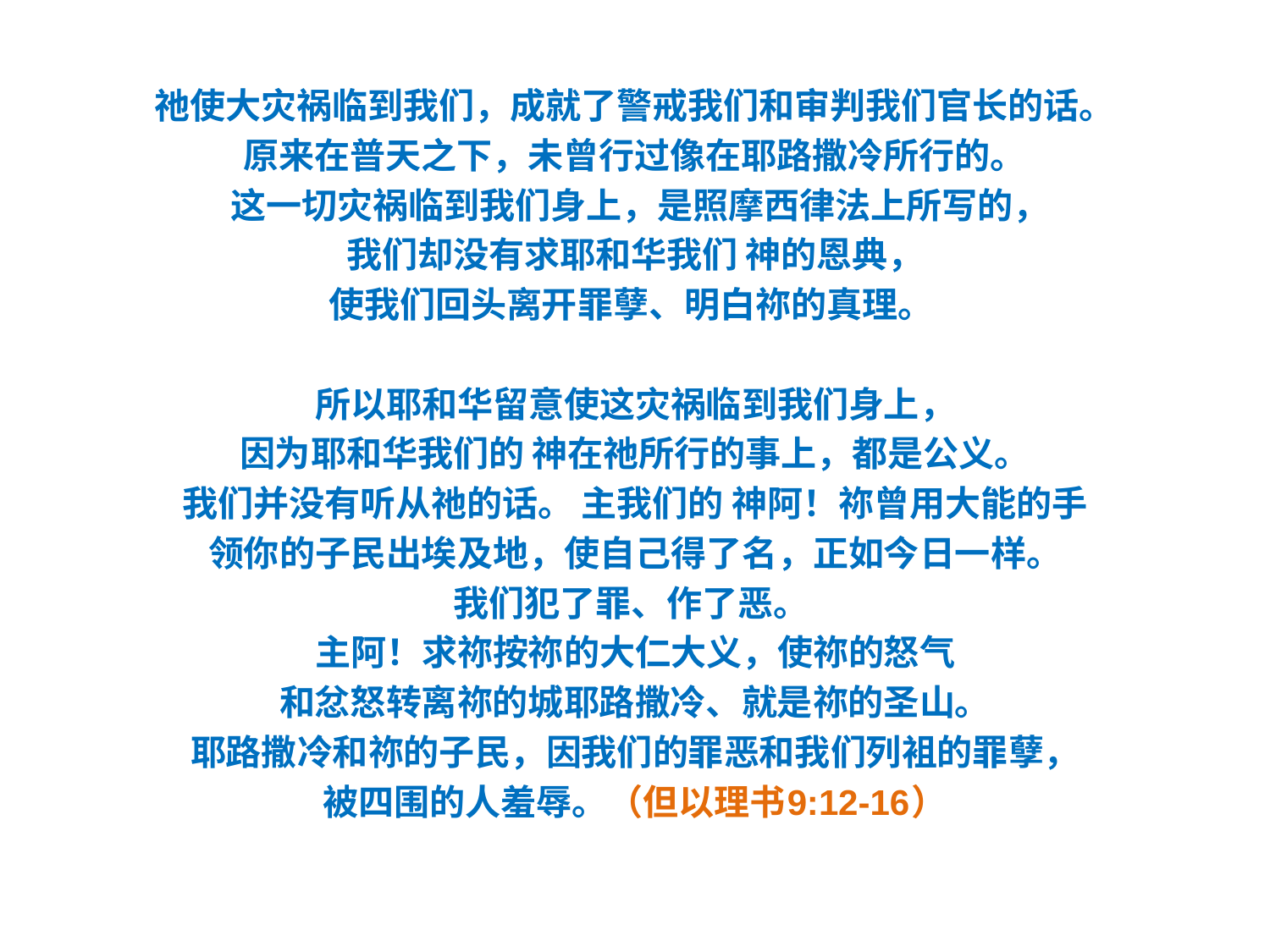

#
祂使大灾祸临到我们，成就了警戒我们和审判我们官长的话。
原来在普天之下，未曾行过像在耶路撒冷所行的。
 这一切灾祸临到我们身上，是照摩西律法上所写的，
我们却没有求耶和华我们 神的恩典，
使我们回头离开罪孽、明白祢的真理。

所以耶和华留意使这灾祸临到我们身上，
因为耶和华我们的 神在祂所行的事上，都是公义。
我们并没有听从祂的话。 主我们的 神阿！祢曾用大能的手
领你的子民出埃及地，使自己得了名，正如今日一样。
我们犯了罪、作了恶。
主阿！求祢按祢的大仁大义，使祢的怒气
和忿怒转离祢的城耶路撒冷、就是祢的圣山。
耶路撒冷和祢的子民，因我们的罪恶和我们列袓的罪孽，
被四围的人羞辱。（但以理书9:12-16）